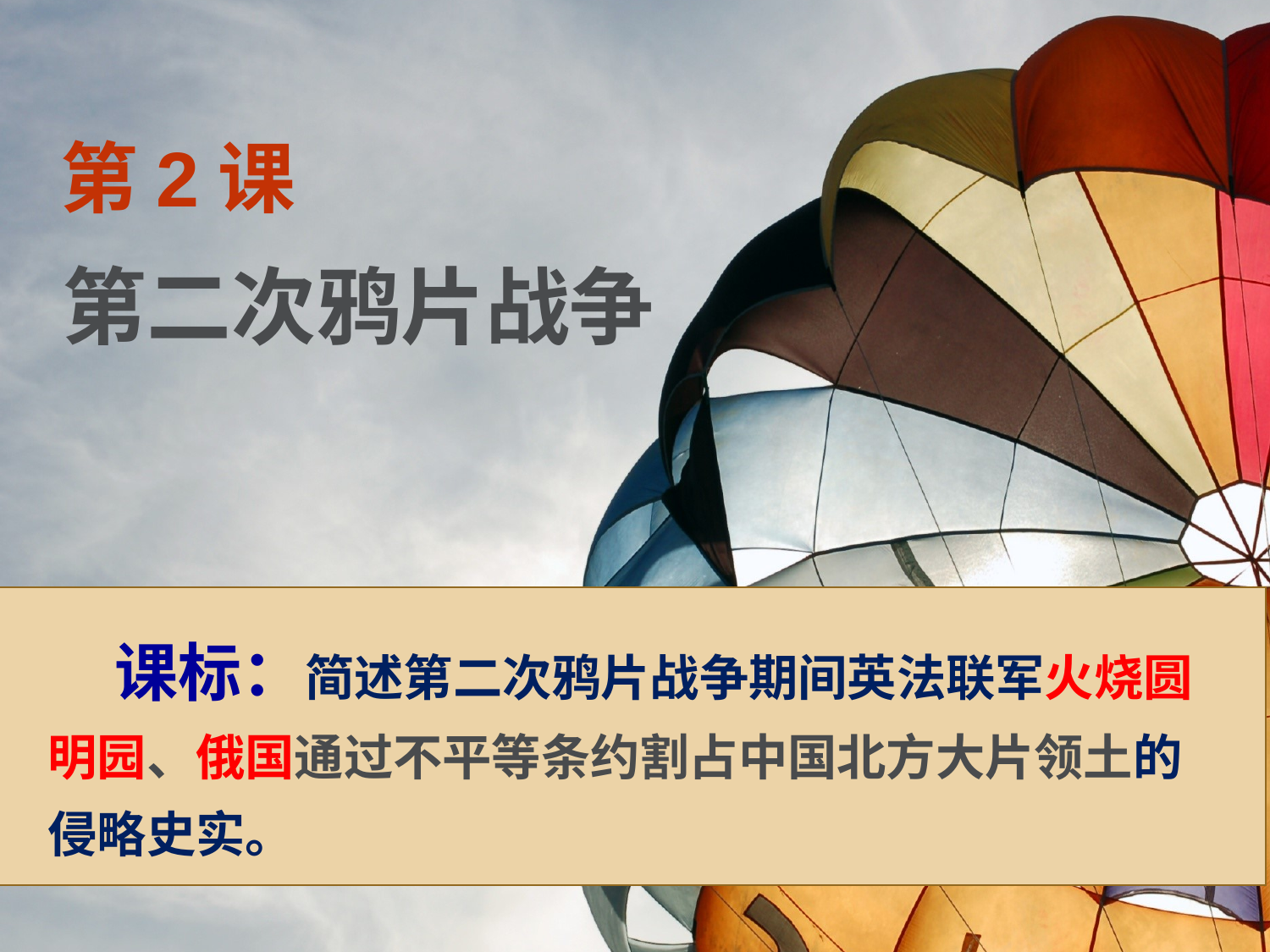

# 第2课
第二次鸦片战争

    课标：简述第二次鸦片战争期间英法联军火烧圆明园、俄国通过不平等条约割占中国北方大片领土的侵略史实。